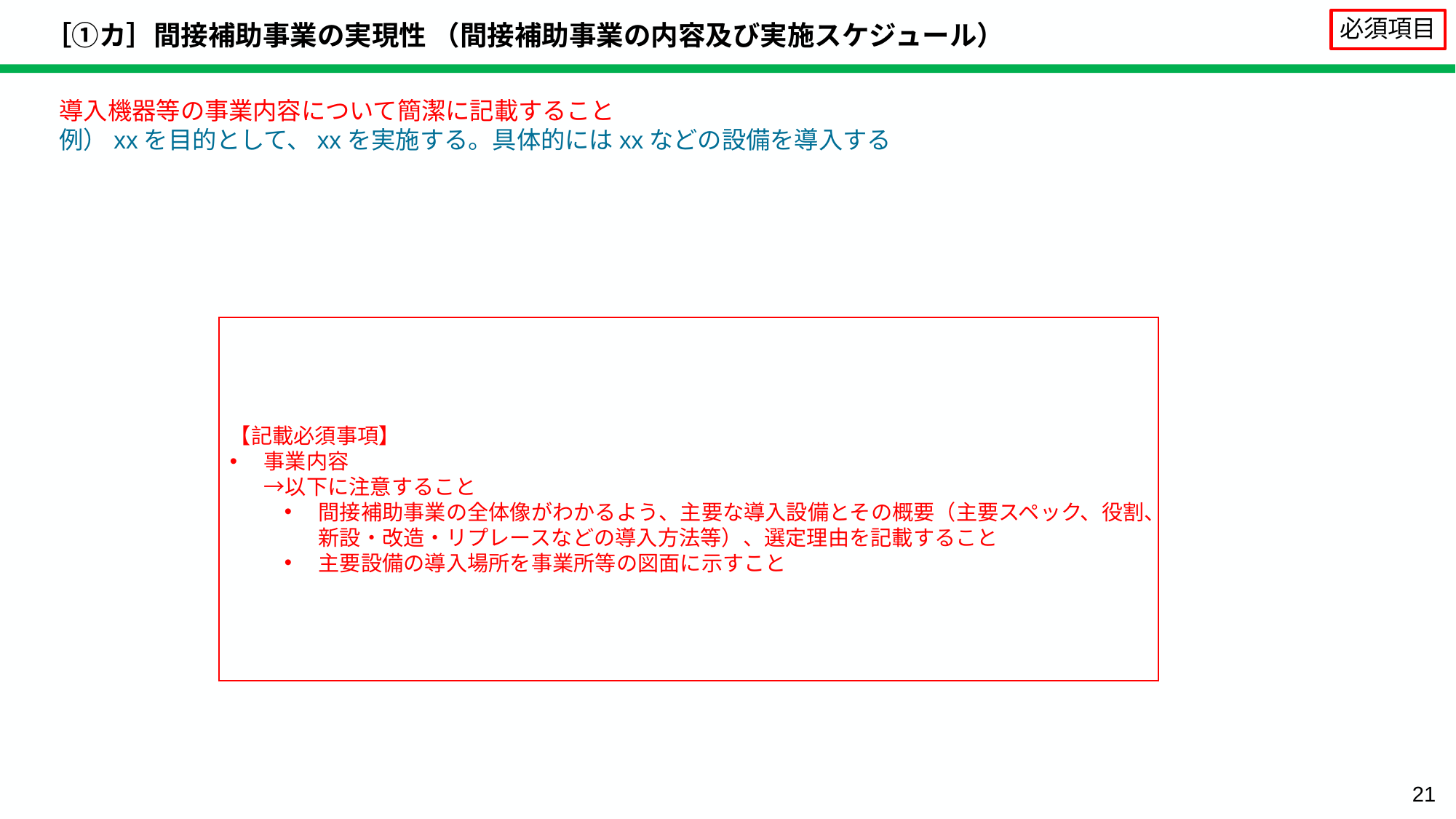

# ［①カ］間接補助事業の実現性 （間接補助事業の内容及び実施スケジュール）
必須項目
導入機器等の事業内容について簡潔に記載すること
例）xxを目的として、xxを実施する。具体的にはxxなどの設備を導入する
【記載必須事項】
事業内容
→以下に注意すること
間接補助事業の全体像がわかるよう、主要な導入設備とその概要（主要スペック、役割、新設・改造・リプレースなどの導入方法等）、選定理由を記載すること
主要設備の導入場所を事業所等の図面に示すこと
21